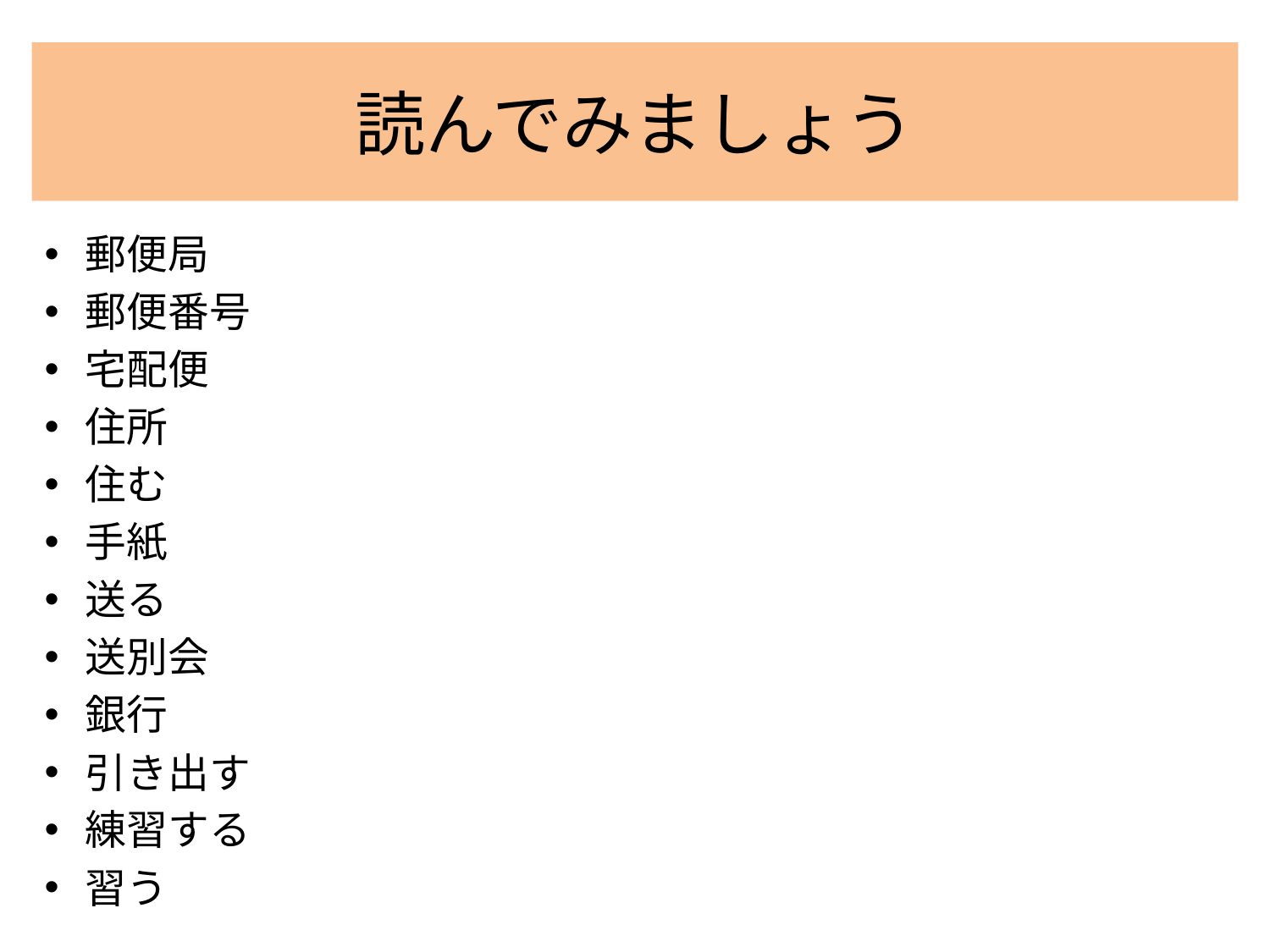

# 読んでみましょう
郵便局
郵便番号
宅配便
住所
住む
手紙
送る
送別会
銀行
引き出す
練習する
習う